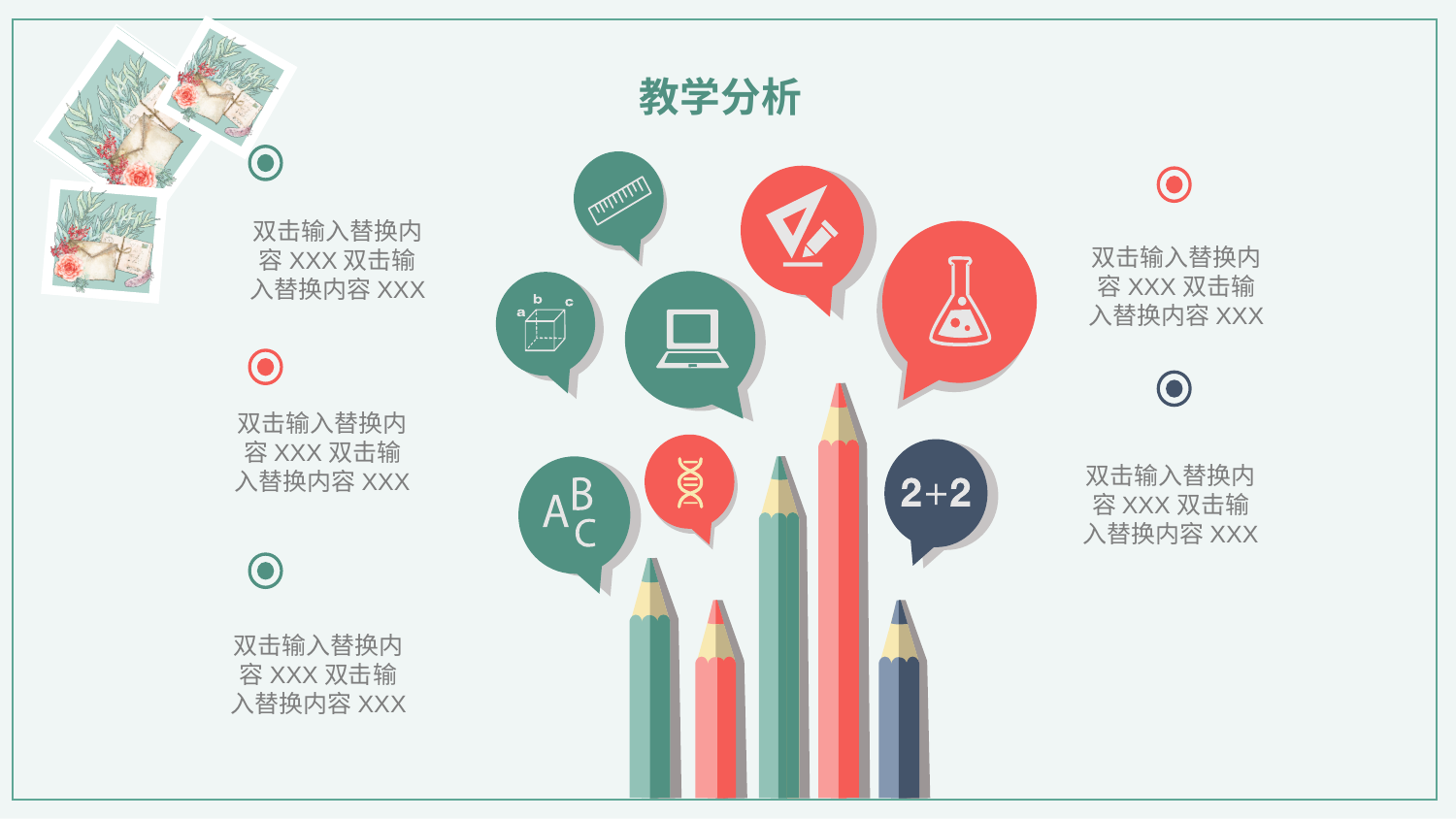

教学分析

双击输入替换内容XXX双击输入替换内容XXX

双击输入替换内容XXX双击输入替换内容XXX

双击输入替换内容XXX双击输入替换内容XXX

双击输入替换内容XXX双击输入替换内容XXX

双击输入替换内容XXX双击输入替换内容XXX